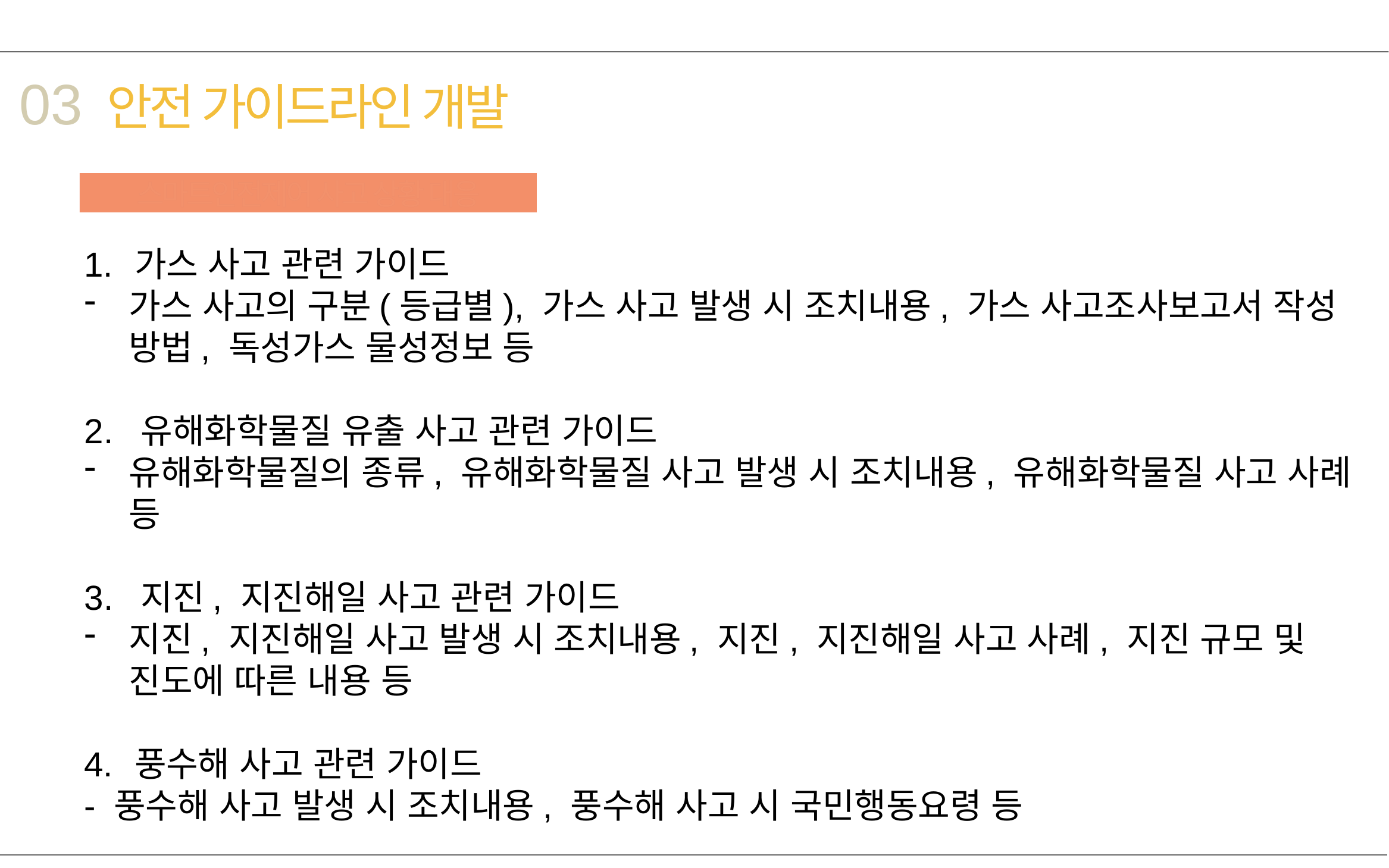

03
안전 가이드라인 개발
스마트안전제어 사고 상황 대응
가스 사고 관련 가이드
가스 사고의 구분(등급별), 가스 사고 발생 시 조치내용, 가스 사고조사보고서 작성 방법, 독성가스 물성정보 등

2.  유해화학물질 유출 사고 관련 가이드
유해화학물질의 종류, 유해화학물질 사고 발생 시 조치내용, 유해화학물질 사고 사례 등

3.  지진, 지진해일 사고 관련 가이드
지진, 지진해일 사고 발생 시 조치내용, 지진, 지진해일 사고 사례, 지진 규모 및 진도에 따른 내용 등

풍수해 사고 관련 가이드
- 풍수해 사고 발생 시 조치내용, 풍수해 사고 시 국민행동요령 등